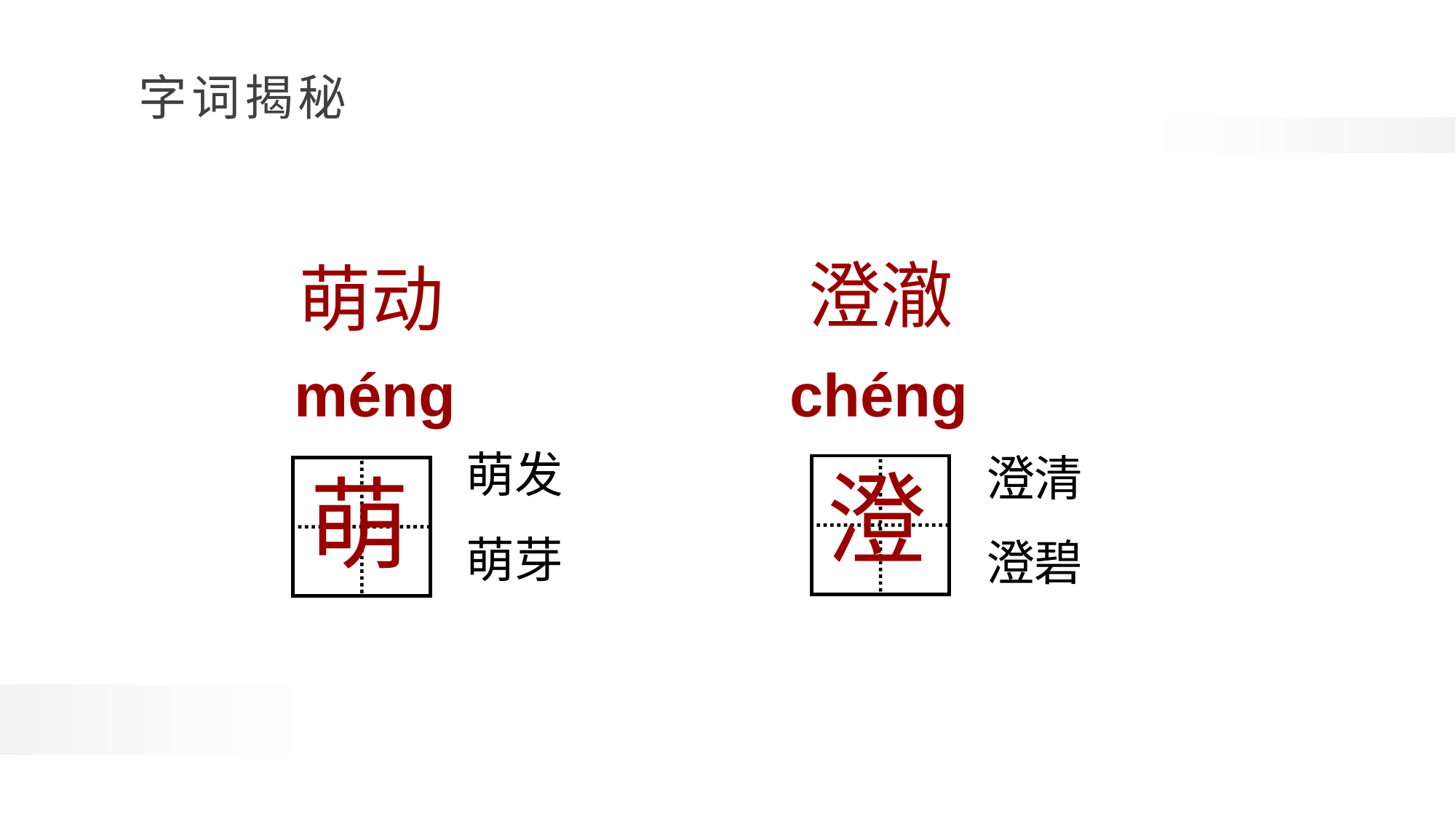

小学学科网  xuekeedu.com
澄澈
萌动
méng
chéng
萌发
澄清
澄

萌

萌芽
澄碧